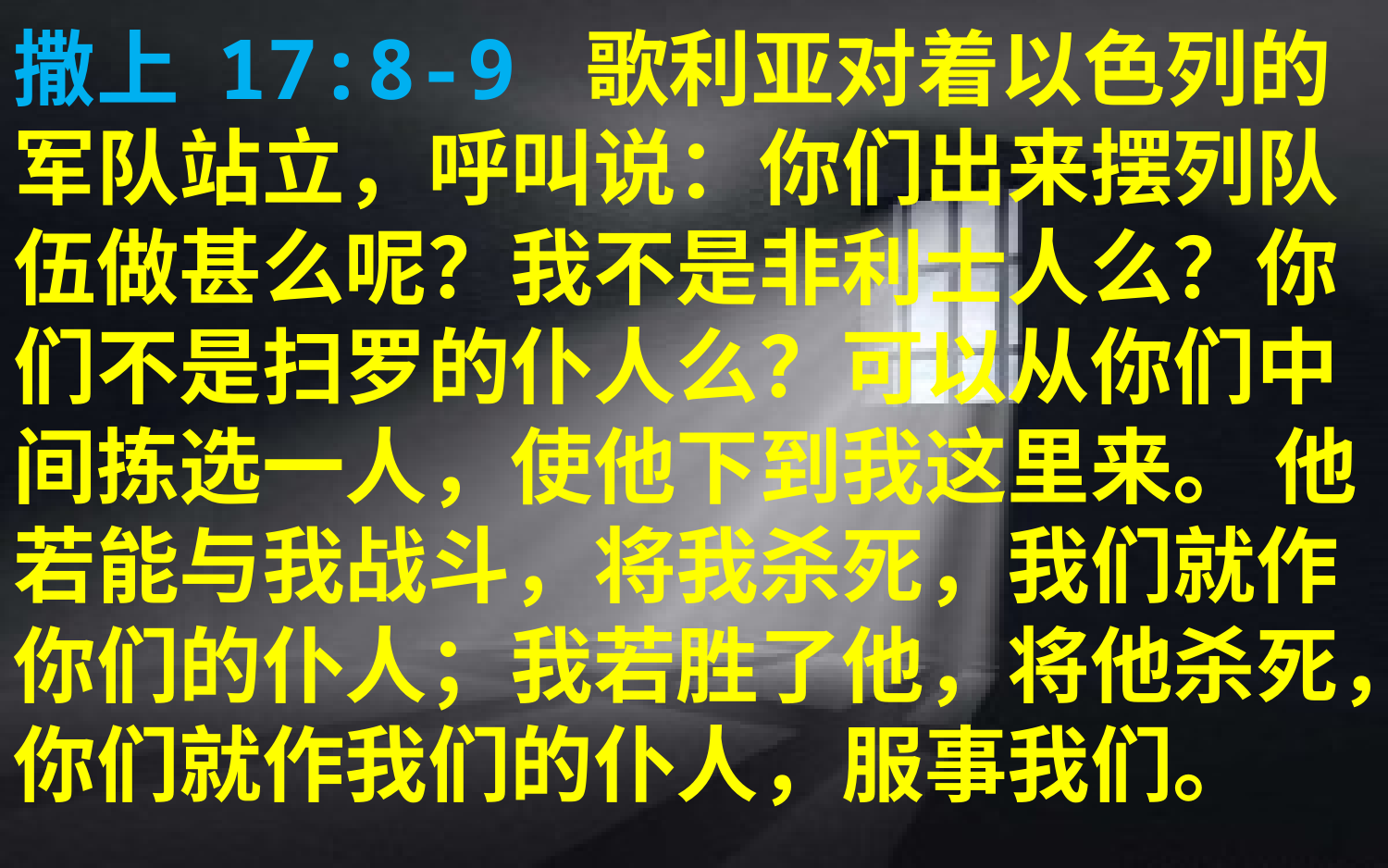

撒上 17:8-9 歌利亚对着以色列的军队站立，呼叫说：你们出来摆列队伍做甚么呢？我不是非利士人么？你们不是扫罗的仆人么？可以从你们中间拣选一人，使他下到我这里来。 他若能与我战斗，将我杀死，我们就作你们的仆人；我若胜了他，将他杀死，你们就作我们的仆人，服事我们。